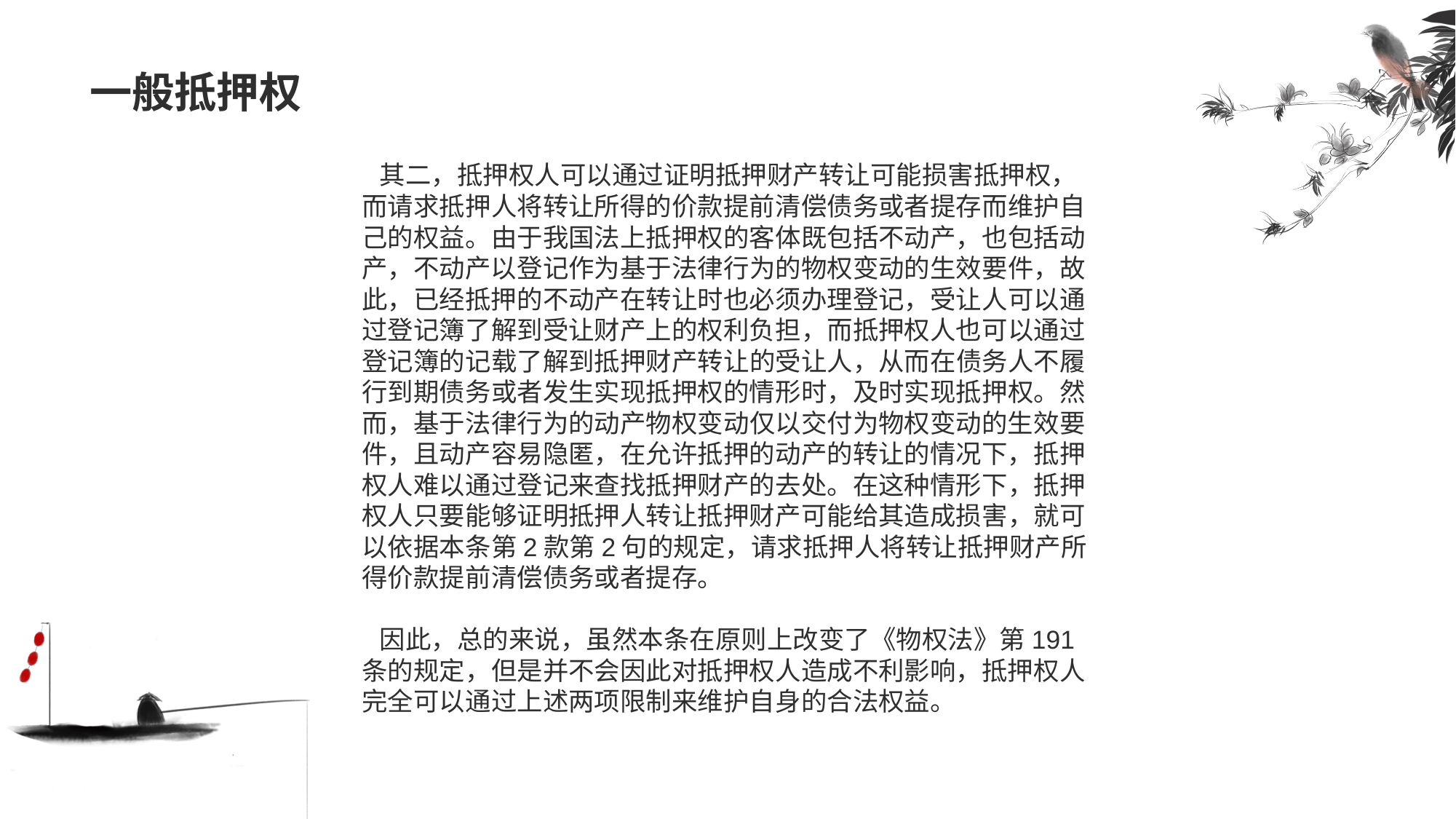

# 一般抵押权

  其二，抵押权人可以通过证明抵押财产转让可能损害抵押权，而请求抵押人将转让所得的价款提前清偿债务或者提存而维护自己的权益。由于我国法上抵押权的客体既包括不动产，也包括动产，不动产以登记作为基于法律行为的物权变动的生效要件，故此，已经抵押的不动产在转让时也必须办理登记，受让人可以通过登记簿了解到受让财产上的权利负担，而抵押权人也可以通过登记簿的记载了解到抵押财产转让的受让人，从而在债务人不履行到期债务或者发生实现抵押权的情形时，及时实现抵押权。然而，基于法律行为的动产物权变动仅以交付为物权变动的生效要件，且动产容易隐匿，在允许抵押的动产的转让的情况下，抵押权人难以通过登记来查找抵押财产的去处。在这种情形下，抵押权人只要能够证明抵押人转让抵押财产可能给其造成损害，就可以依据本条第2款第2句的规定，请求抵押人将转让抵押财产所得价款提前清偿债务或者提存。

  因此，总的来说，虽然本条在原则上改变了《物权法》第191条的规定，但是并不会因此对抵押权人造成不利影响，抵押权人完全可以通过上述两项限制来维护自身的合法权益。
129